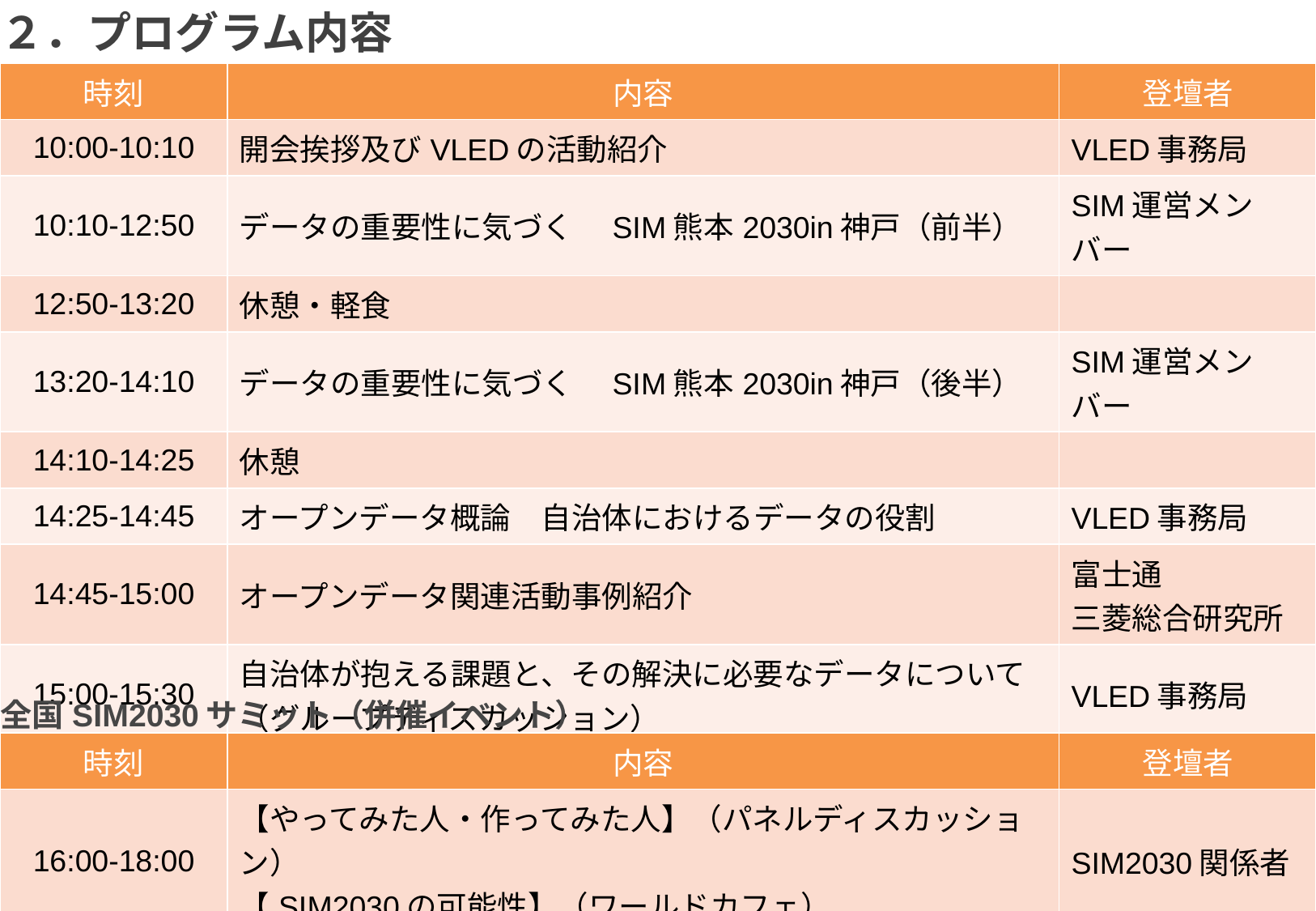

# ２．プログラム内容
| 時刻 | 内容 | 登壇者 |
| --- | --- | --- |
| 10:00-10:10 | 開会挨拶及びVLEDの活動紹介 | VLED事務局 |
| 10:10-12:50 | データの重要性に気づく　SIM熊本2030in神戸（前半） | SIM運営メンバー |
| 12:50-13:20 | 休憩・軽食 |  |
| 13:20-14:10 | データの重要性に気づく　SIM熊本2030in神戸（後半） | SIM運営メンバー |
| 14:10-14:25 | 休憩 |  |
| 14:25-14:45 | オープンデータ概論　自治体におけるデータの役割 | VLED事務局 |
| 14:45-15:00 | オープンデータ関連活動事例紹介 | 富士通 三菱総合研究所 |
| 15:00-15:30 | 自治体が抱える課題と、その解決に必要なデータについて （グループディスカッション） | VLED事務局 |
| 15:30-15:45 | 自治体が抱える課題と、その解決に必要なデータについて （各自レポート作成） | VLED事務局 |
全国SIM2030サミット（併催イベント）
| 時刻 | 内容 | 登壇者 |
| --- | --- | --- |
| 16:00-18:00 | 【やってみた人・作ってみた人】（パネルディスカッション） 【SIM2030の可能性】（ワールドカフェ） | SIM2030関係者 |
3